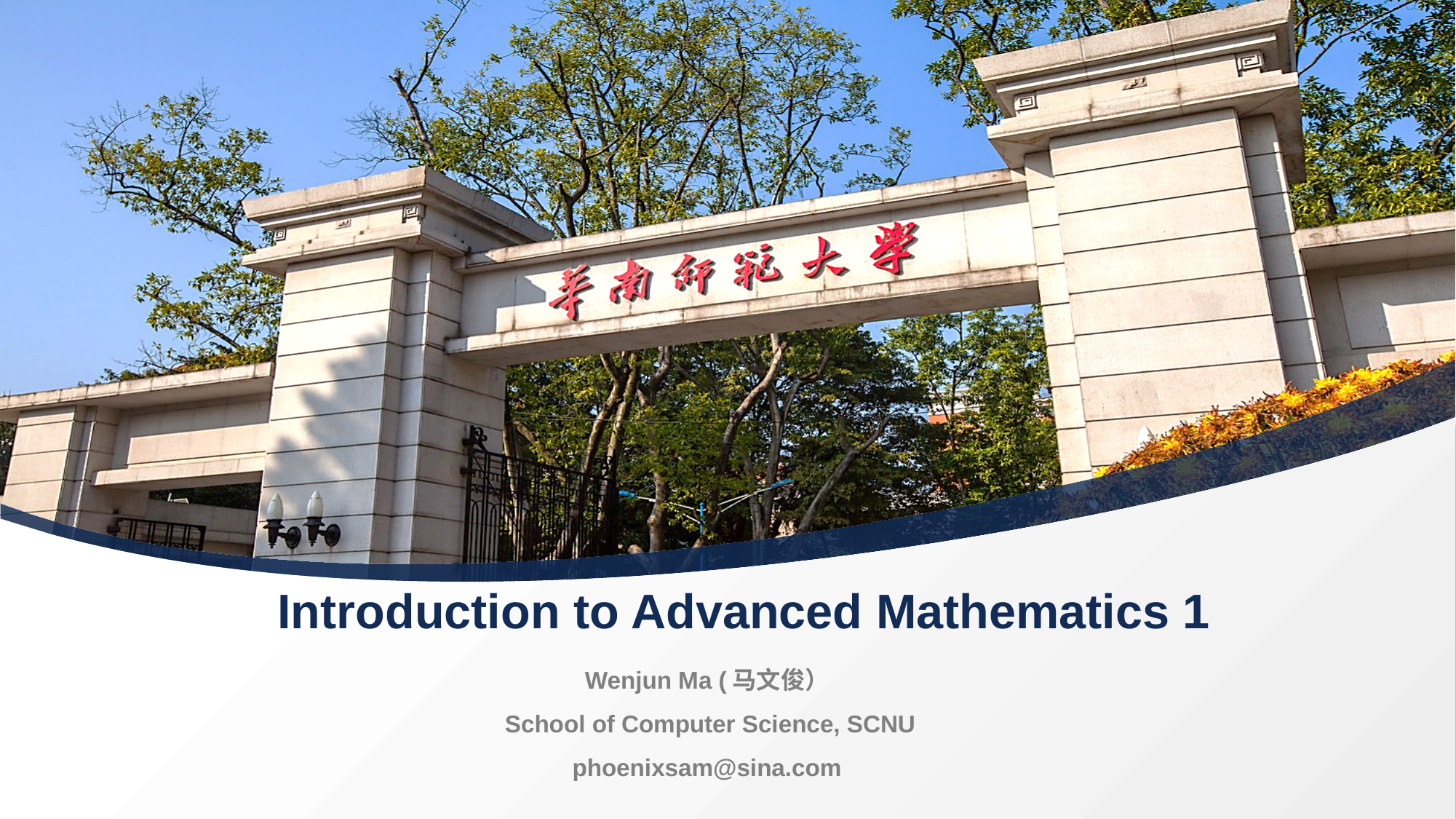

# Introduction to Advanced Mathematics 1
Wenjun Ma (马文俊）
 School of Computer Science, SCNU
phoenixsam@sina.com